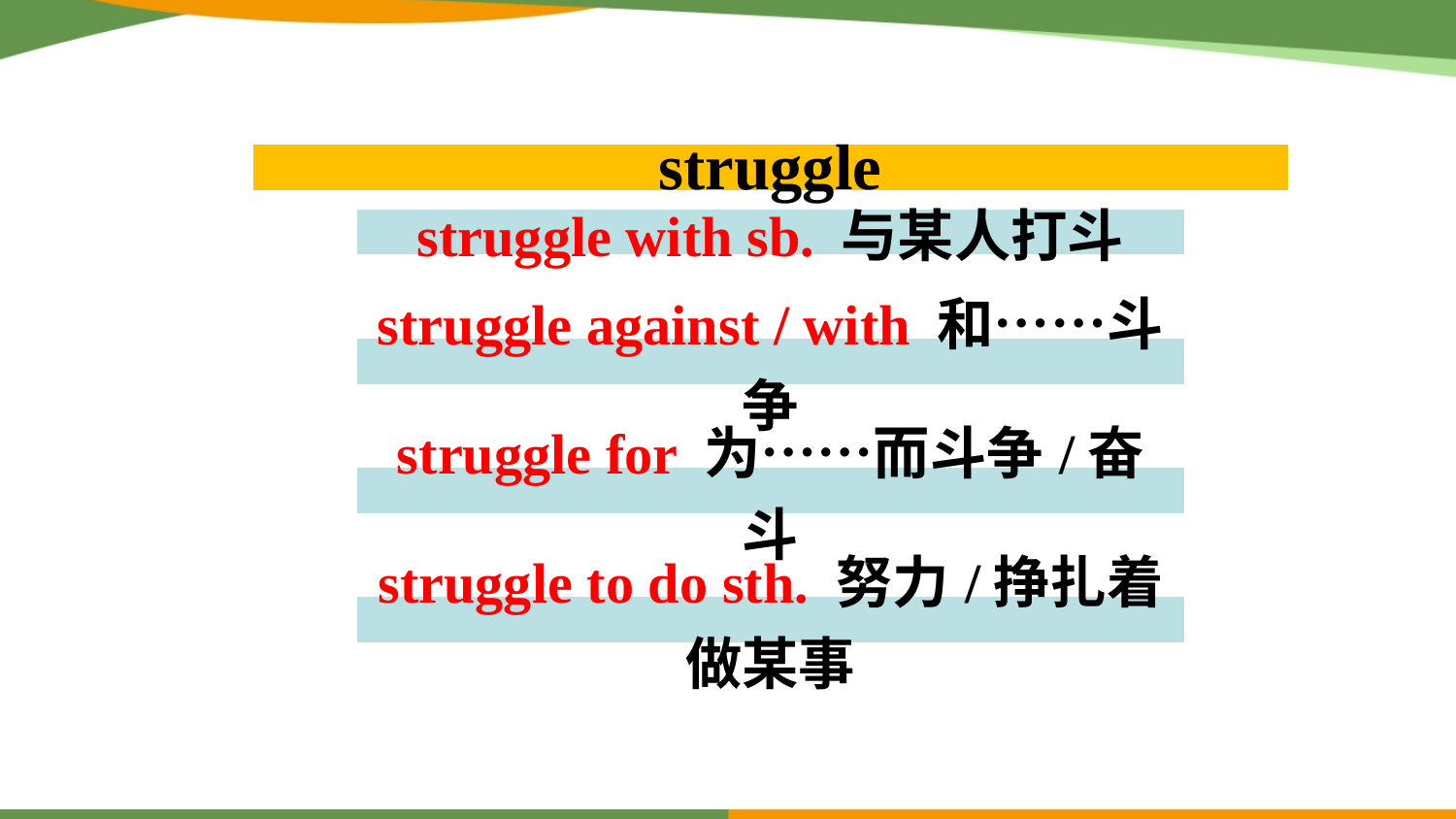

struggle
struggle with sb. 与某人打斗
struggle against / with 和……斗争
struggle for 为……而斗争/奋斗
struggle to do sth. 努力/挣扎着做某事